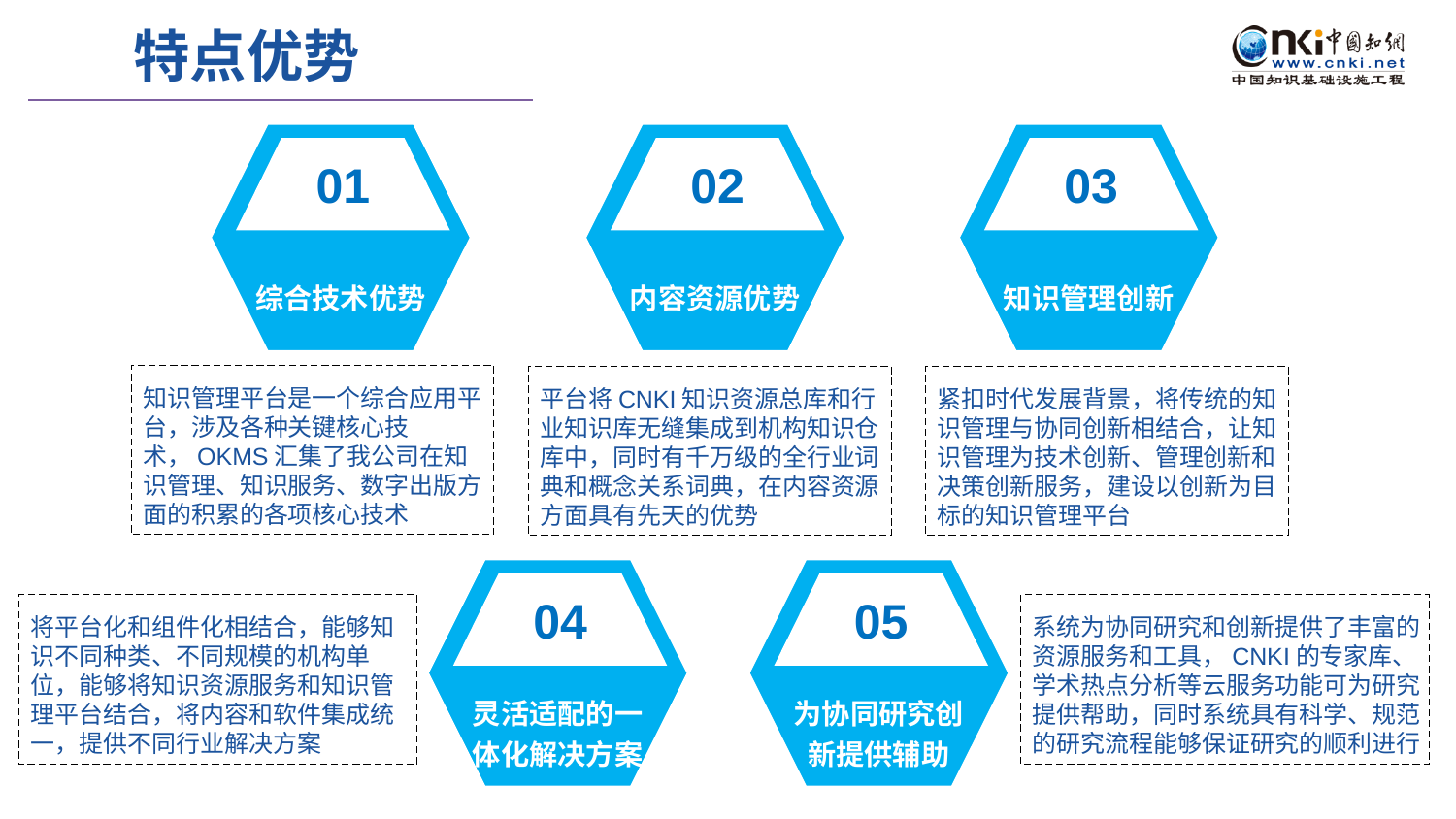

特点优势
综合技术优势
内容资源优势
知识管理创新
01
02
03
知识管理平台是一个综合应用平台，涉及各种关键核心技术，OKMS汇集了我公司在知识管理、知识服务、数字出版方面的积累的各项核心技术
平台将CNKI知识资源总库和行业知识库无缝集成到机构知识仓库中，同时有千万级的全行业词典和概念关系词典，在内容资源方面具有先天的优势
紧扣时代发展背景，将传统的知识管理与协同创新相结合，让知识管理为技术创新、管理创新和决策创新服务，建设以创新为目标的知识管理平台
灵活适配的一体化解决方案
为协同研究创新提供辅助
04
05
将平台化和组件化相结合，能够知识不同种类、不同规模的机构单位，能够将知识资源服务和知识管理平台结合，将内容和软件集成统一，提供不同行业解决方案
系统为协同研究和创新提供了丰富的资源服务和工具，CNKI的专家库、学术热点分析等云服务功能可为研究提供帮助，同时系统具有科学、规范的研究流程能够保证研究的顺利进行